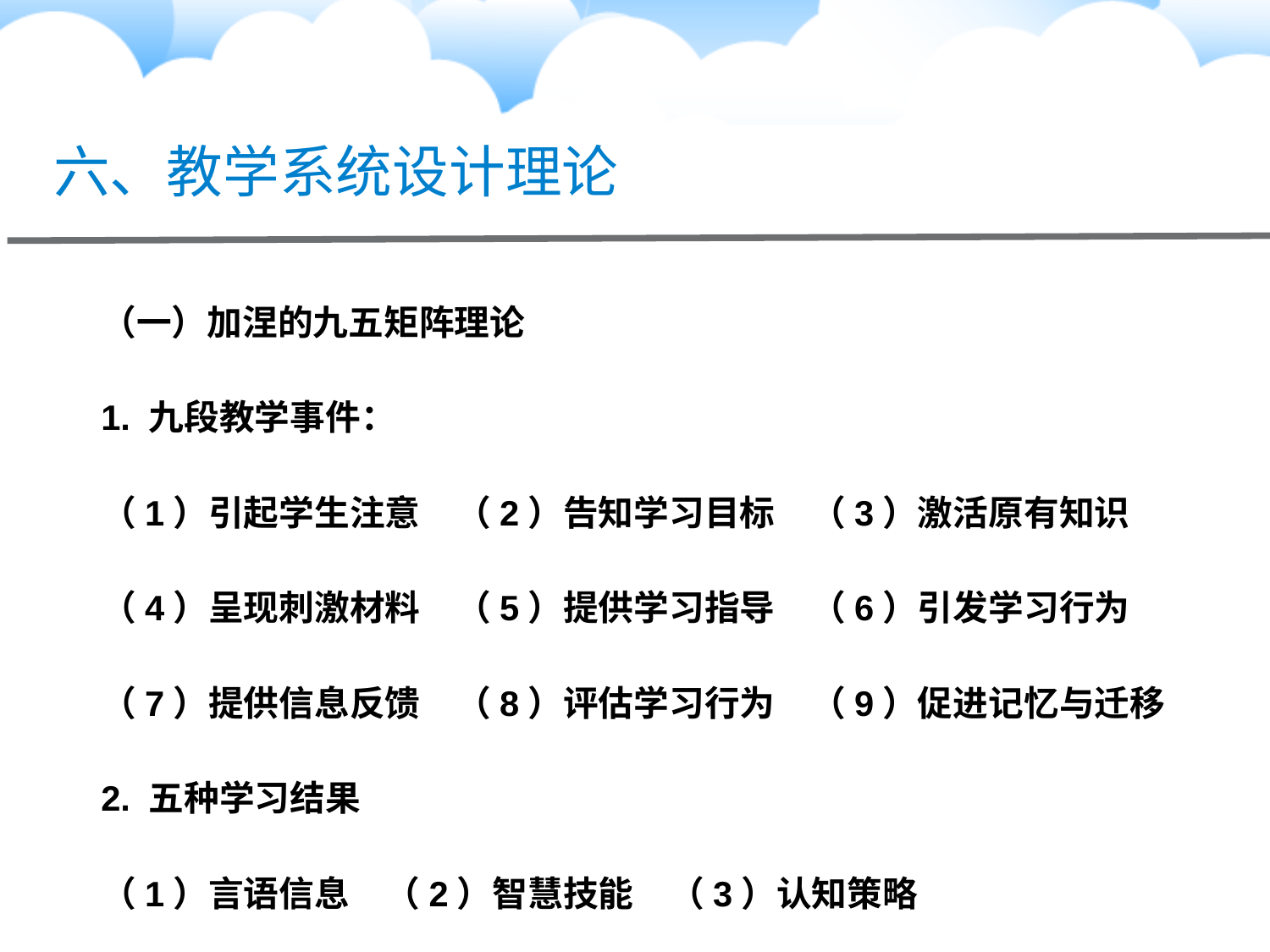

# 六、教学系统设计理论
（一）加涅的九五矩阵理论
1. 九段教学事件：
（1）引起学生注意　（2）告知学习目标　（3）激活原有知识
（4）呈现刺激材料　（5）提供学习指导　（6）引发学习行为
（7）提供信息反馈　（8）评估学习行为　（9）促进记忆与迁移
2. 五种学习结果
（1）言语信息　（2）智慧技能　（3）认知策略
（4）动作技能　（5）态度
3. 教学事件与学习结果的匹配矩阵（九五矩阵）